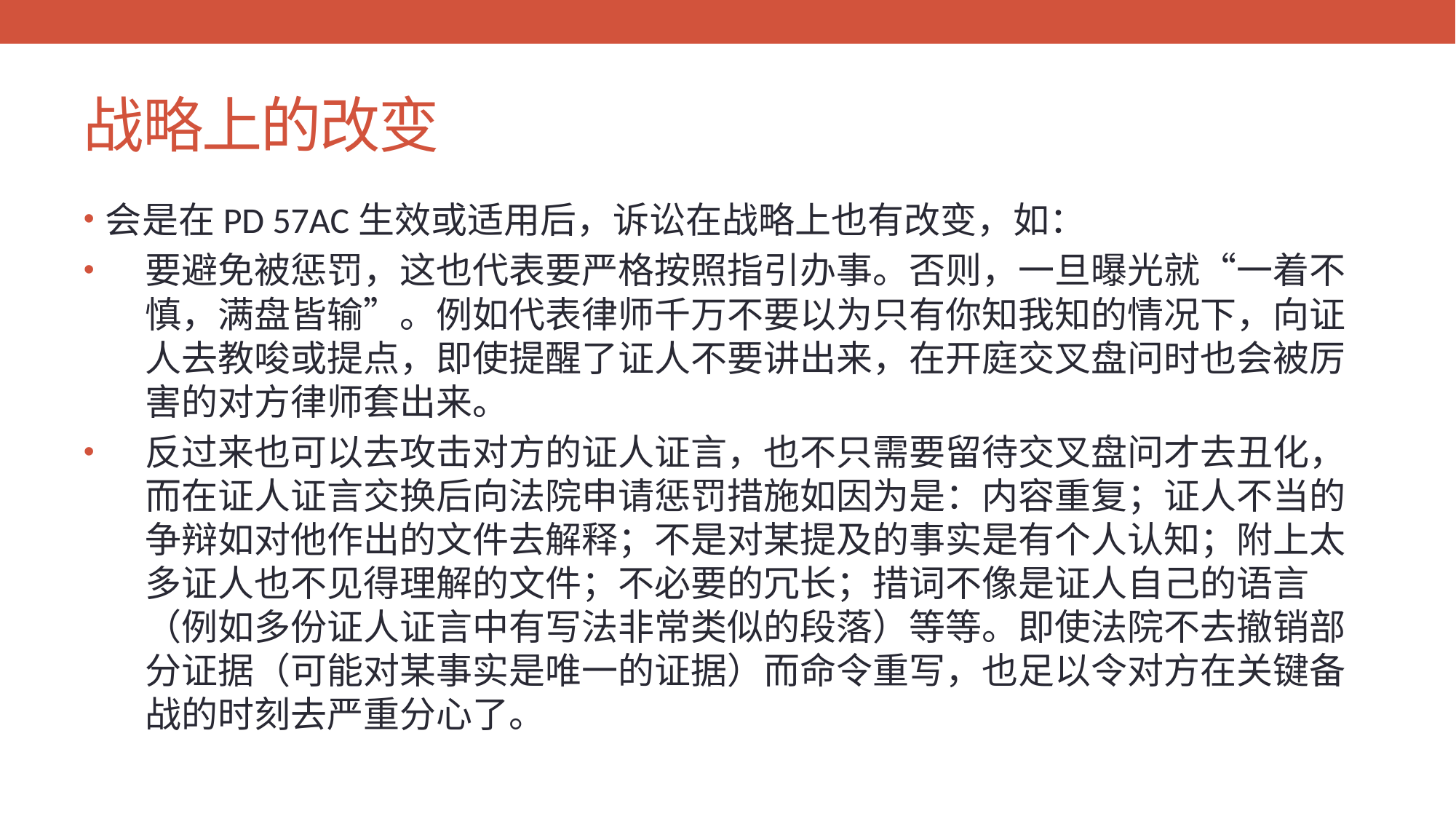

# 战略上的改变
会是在PD 57AC生效或适用后，诉讼在战略上也有改变，如：
要避免被惩罚，这也代表要严格按照指引办事。否则，一旦曝光就“一着不慎，满盘皆输”。例如代表律师千万不要以为只有你知我知的情况下，向证人去教唆或提点，即使提醒了证人不要讲出来，在开庭交叉盘问时也会被厉害的对方律师套出来。
反过来也可以去攻击对方的证人证言，也不只需要留待交叉盘问才去丑化，而在证人证言交换后向法院申请惩罚措施如因为是：内容重复；证人不当的争辩如对他作出的文件去解释；不是对某提及的事实是有个人认知；附上太多证人也不见得理解的文件；不必要的冗长；措词不像是证人自己的语言（例如多份证人证言中有写法非常类似的段落）等等。即使法院不去撤销部分证据（可能对某事实是唯一的证据）而命令重写，也足以令对方在关键备战的时刻去严重分心了。